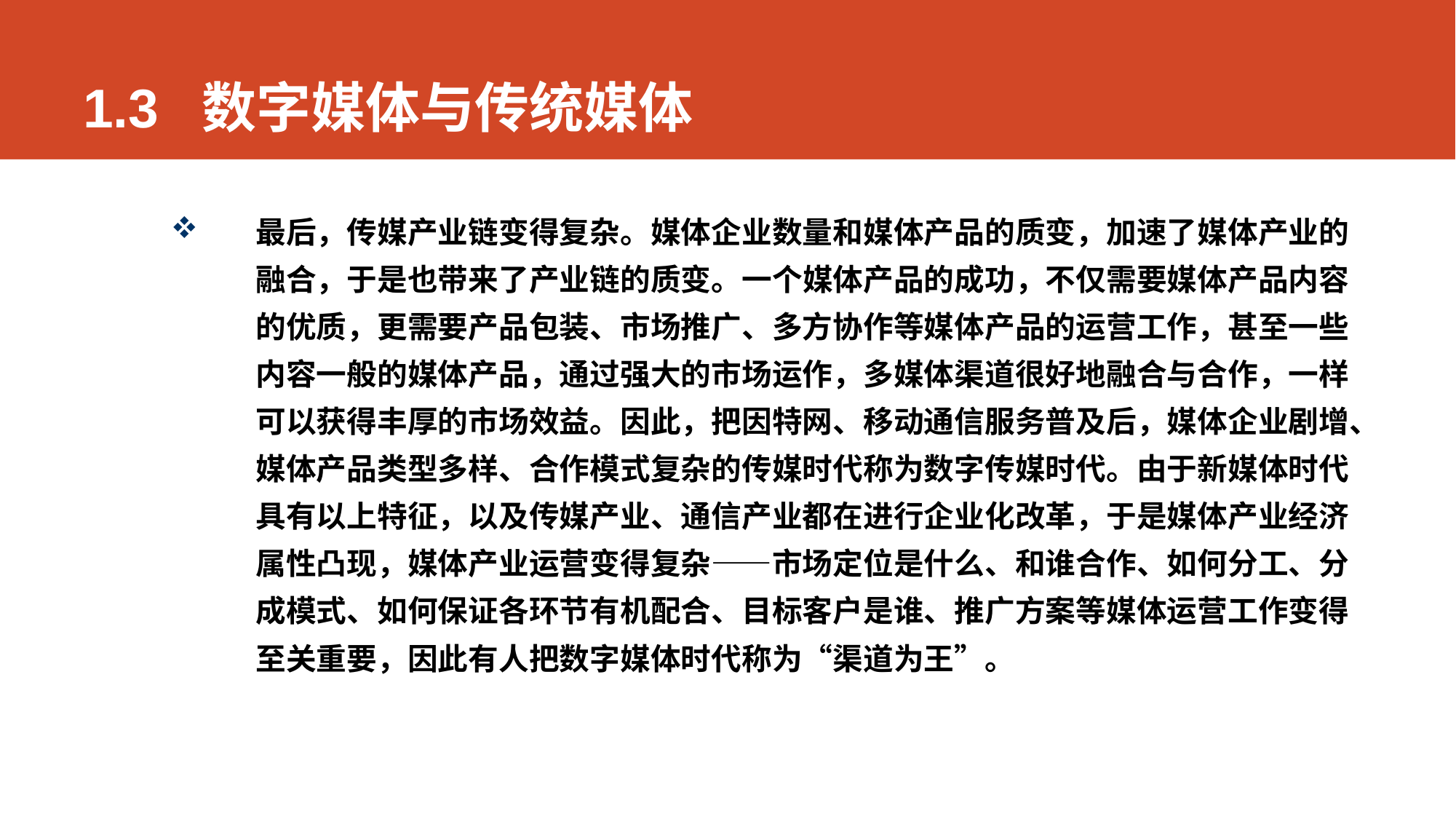

# 1.3  数字媒体与传统媒体
最后，传媒产业链变得复杂。媒体企业数量和媒体产品的质变，加速了媒体产业的融合，于是也带来了产业链的质变。一个媒体产品的成功，不仅需要媒体产品内容的优质，更需要产品包装、市场推广、多方协作等媒体产品的运营工作，甚至一些内容一般的媒体产品，通过强大的市场运作，多媒体渠道很好地融合与合作，一样可以获得丰厚的市场效益。因此，把因特网、移动通信服务普及后，媒体企业剧增、媒体产品类型多样、合作模式复杂的传媒时代称为数字传媒时代。由于新媒体时代具有以上特征，以及传媒产业、通信产业都在进行企业化改革，于是媒体产业经济属性凸现，媒体产业运营变得复杂——市场定位是什么、和谁合作、如何分工、分成模式、如何保证各环节有机配合、目标客户是谁、推广方案等媒体运营工作变得至关重要，因此有人把数字媒体时代称为“渠道为王”。